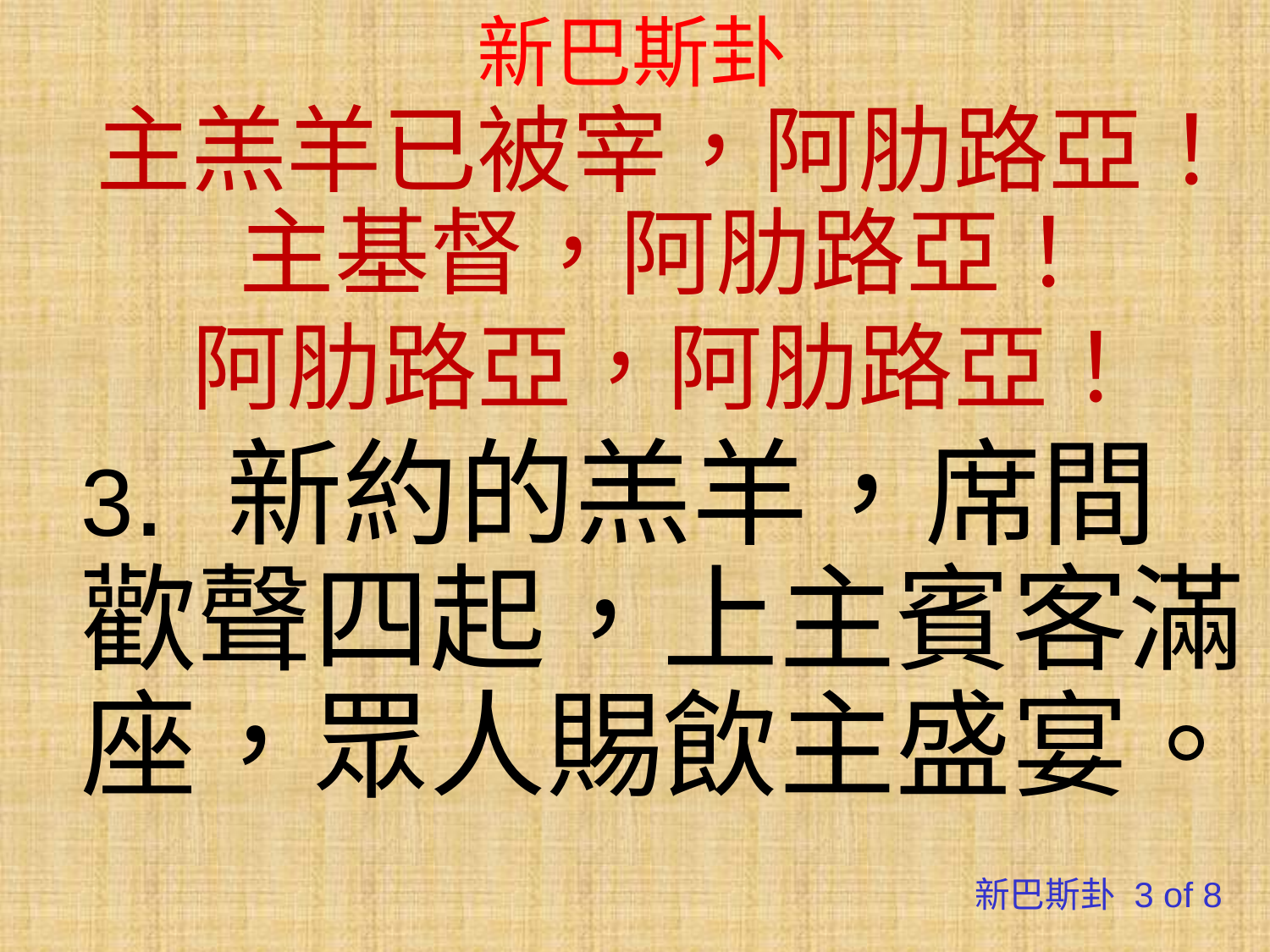

# 新巴斯卦
主羔羊已被宰，阿肋路亞！主基督，阿肋路亞！
阿肋路亞，阿肋路亞！
3. 新約的羔羊，席間歡聲四起，上主賓客滿座，眾人賜飲主盛宴。
新巴斯卦 3 of 8